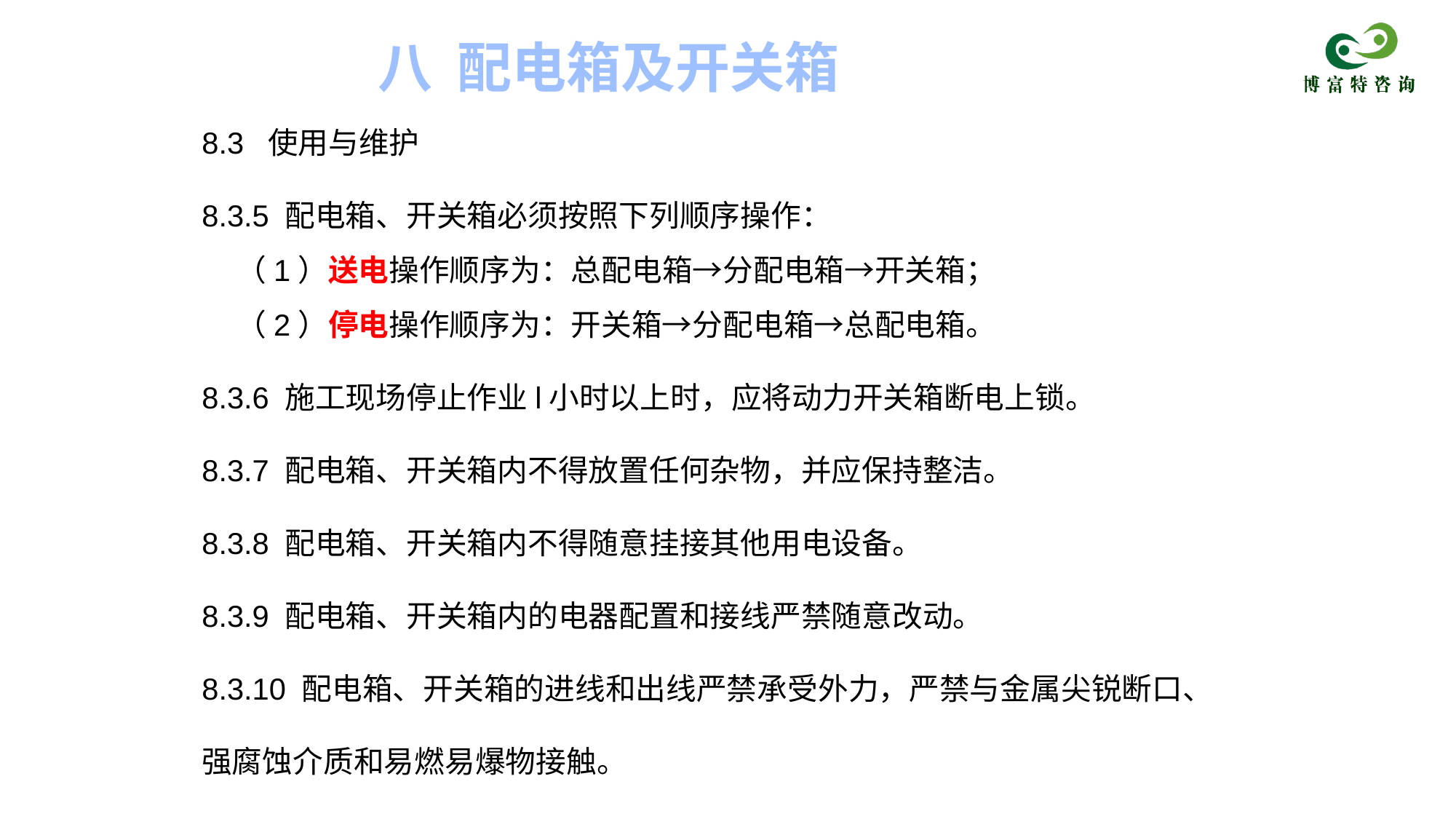

八  配电箱及开关箱
8.3  使用与维护
8.3.5 配电箱、开关箱必须按照下列顺序操作：
    （1）送电操作顺序为：总配电箱→分配电箱→开关箱；
    （2）停电操作顺序为：开关箱→分配电箱→总配电箱。
8.3.6 施工现场停止作业l小时以上时，应将动力开关箱断电上锁。
8.3.7 配电箱、开关箱内不得放置任何杂物，并应保持整洁。
8.3.8 配电箱、开关箱内不得随意挂接其他用电设备。
8.3.9 配电箱、开关箱内的电器配置和接线严禁随意改动。
8.3.10 配电箱、开关箱的进线和出线严禁承受外力，严禁与金属尖锐断口、
强腐蚀介质和易燃易爆物接触。